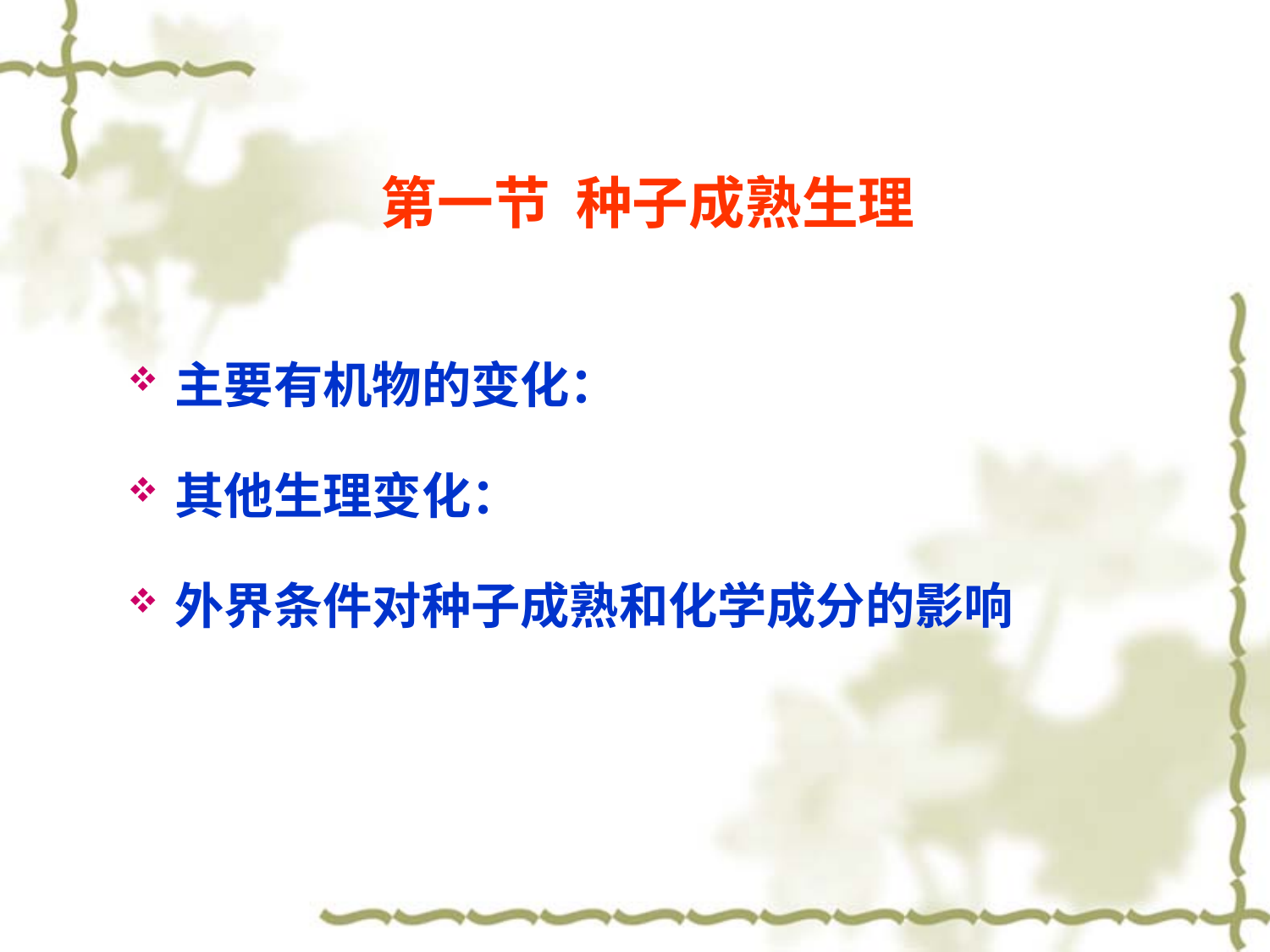

# 第一节  种子成熟生理
主要有机物的变化：
其他生理变化：
外界条件对种子成熟和化学成分的影响